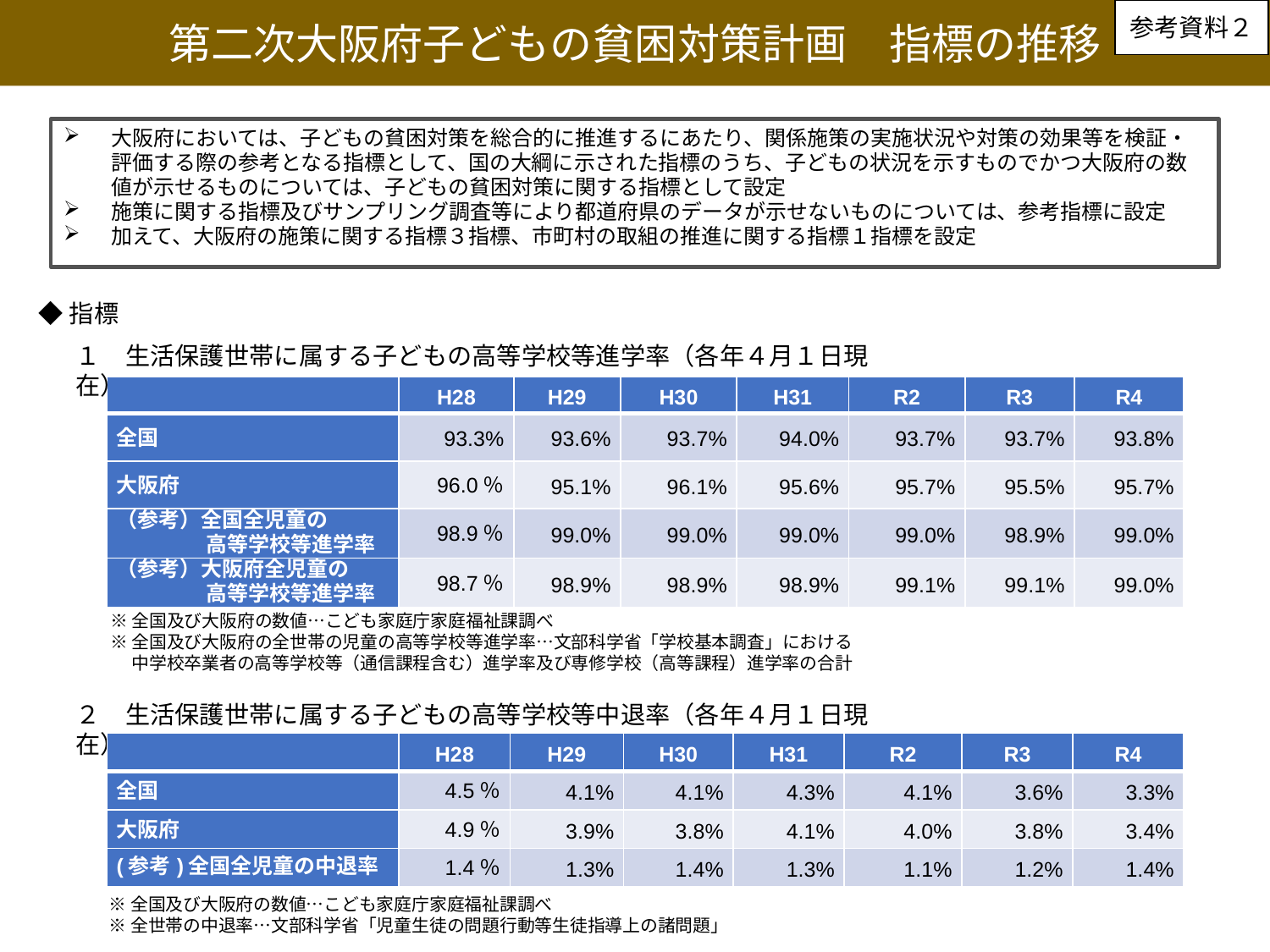

第二次大阪府子どもの貧困対策計画　指標の推移
参考資料２
大阪府においては、子どもの貧困対策を総合的に推進するにあたり、関係施策の実施状況や対策の効果等を検証・評価する際の参考となる指標として、国の大綱に示された指標のうち、子どもの状況を示すものでかつ大阪府の数値が示せるものについては、子どもの貧困対策に関する指標として設定
施策に関する指標及びサンプリング調査等により都道府県のデータが示せないものについては、参考指標に設定
加えて、大阪府の施策に関する指標３指標、市町村の取組の推進に関する指標１指標を設定
◆指標
１　生活保護世帯に属する子どもの高等学校等進学率（各年４月１日現在）
|  | H28 | H29 | H30 | H31 | R2 | R3 | R4 |
| --- | --- | --- | --- | --- | --- | --- | --- |
| 全国 | 93.3% | 93.6% | 93.7% | 94.0% | 93.7% | 93.7% | 93.8% |
| 大阪府 | 96.0％ | 95.1% | 96.1% | 95.6% | 95.7% | 95.5% | 95.7% |
| （参考）全国全児童の 　　　　 高等学校等進学率 | 98.9％ | 99.0% | 99.0% | 99.0% | 99.0% | 98.9% | 99.0% |
| （参考）大阪府全児童の 　　　　 高等学校等進学率 | 98.7％ | 98.9% | 98.9% | 98.9% | 99.1% | 99.1% | 99.0% |
※全国及び大阪府の数値…こども家庭庁家庭福祉課調べ
※全国及び大阪府の全世帯の児童の高等学校等進学率…文部科学省「学校基本調査」における
　 中学校卒業者の高等学校等（通信課程含む）進学率及び専修学校（高等課程）進学率の合計
２　生活保護世帯に属する子どもの高等学校等中退率（各年４月１日現在）
|  | H28 | H29 | H30 | H31 | R2 | R3 | R4 |
| --- | --- | --- | --- | --- | --- | --- | --- |
| 全国 | 4.5％ | 4.1% | 4.1% | 4.3% | 4.1% | 3.6% | 3.3% |
| 大阪府 | 4.9％ | 3.9% | 3.8% | 4.1% | 4.0% | 3.8% | 3.4% |
| (参考)全国全児童の中退率 | 1.4％ | 1.3% | 1.4% | 1.3% | 1.1% | 1.2% | 1.4% |
※全国及び大阪府の数値…こども家庭庁家庭福祉課調べ
※全世帯の中退率…文部科学省「児童生徒の問題行動等生徒指導上の諸問題」